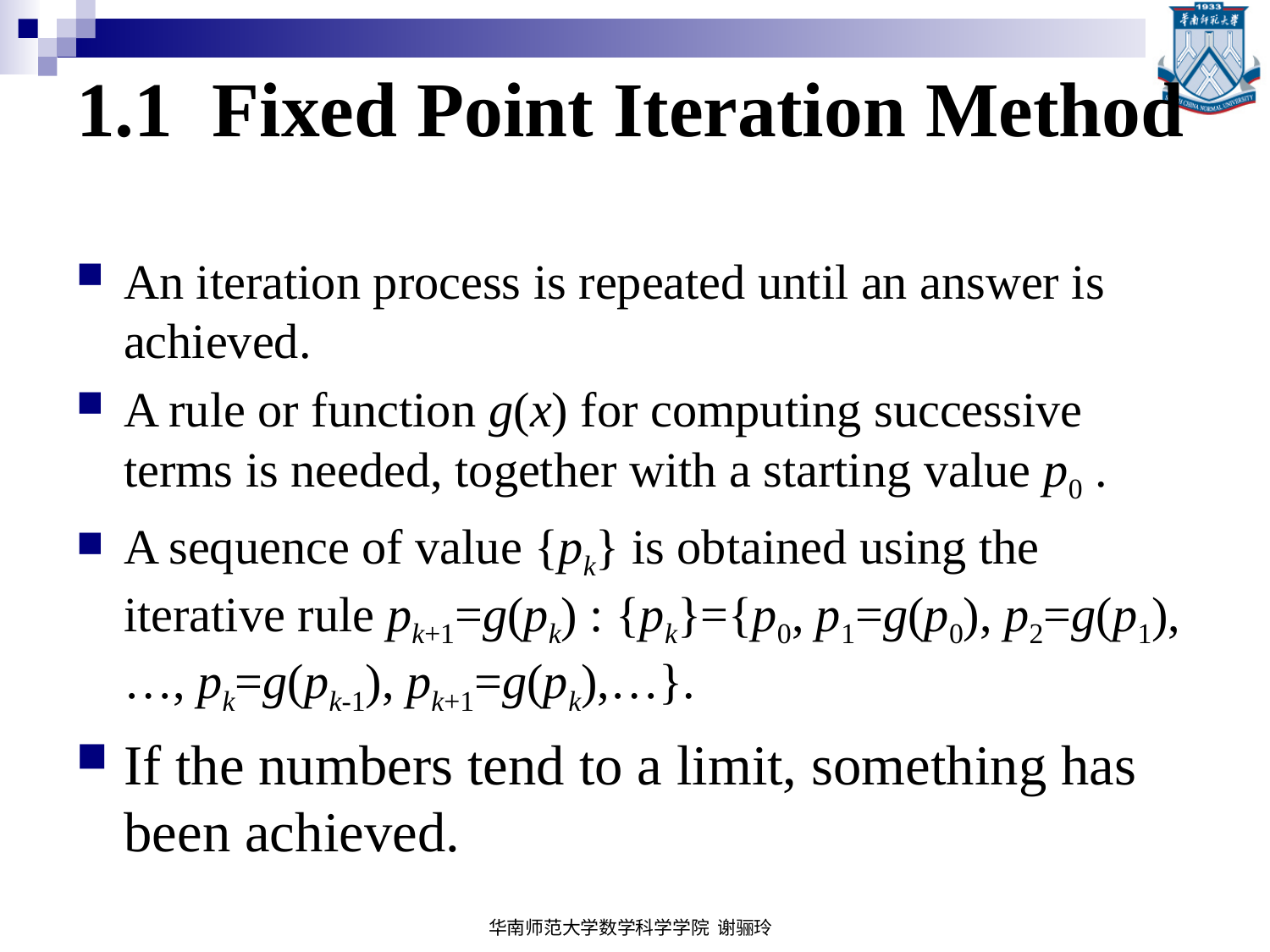

# 1.1  Fixed Point Iteration Method
An iteration process is repeated until an answer is achieved.
A rule or function g(x) for computing successive terms is needed, together with a starting value p0 .
A sequence of value {pk} is obtained using the iterative rule pk+1=g(pk) : {pk}={p0, p1=g(p0), p2=g(p1), …, pk=g(pk-1), pk+1=g(pk),…}.
If the numbers tend to a limit, something has been achieved.
华南师范大学数学科学学院  谢骊玲